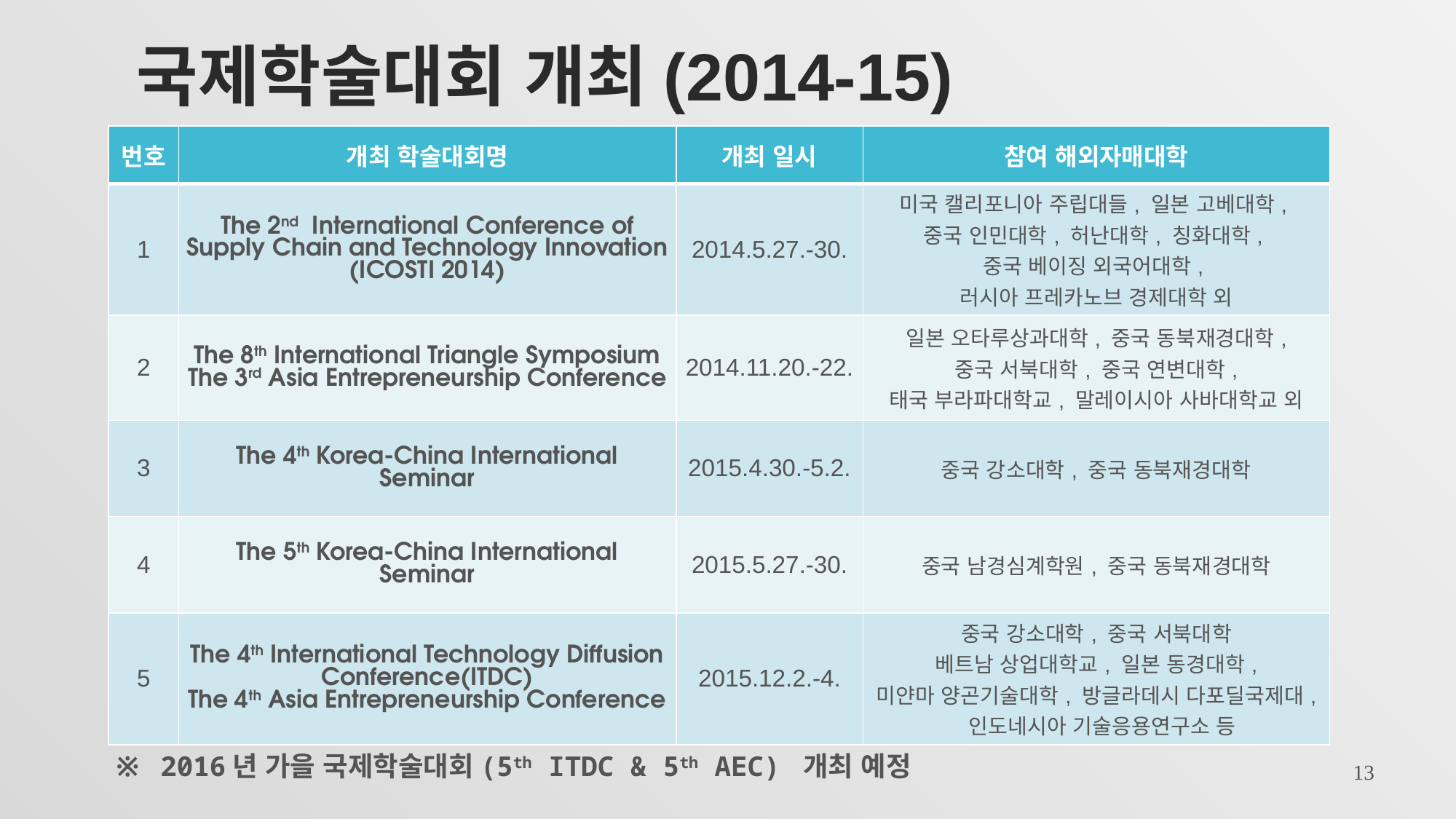

# 국제학술대회 개최(2014-15)
| 번호 | 개최 학술대회명 | 개최 일시 | 참여 해외자매대학 |
| --- | --- | --- | --- |
| 1 | The 2nd International Conference of Supply Chain and Technology Innovation (ICOSTI 2014) | 2014.5.27.-30. | 미국 캘리포니아 주립대들, 일본 고베대학, 중국 인민대학, 허난대학, 칭화대학, 중국 베이징 외국어대학, 러시아 프레카노브 경제대학 외 |
| 2 | The 8th International Triangle Symposium The 3rd Asia Entrepreneurship Conference | 2014.11.20.-22. | 일본 오타루상과대학, 중국 동북재경대학, 중국 서북대학, 중국 연변대학, 태국 부라파대학교, 말레이시아 사바대학교 외 |
| 3 | The 4th Korea-China International Seminar | 2015.4.30.-5.2. | 중국 강소대학, 중국 동북재경대학 |
| 4 | The 5th Korea-China International Seminar | 2015.5.27.-30. | 중국 남경심계학원, 중국 동북재경대학 |
| 5 | The 4th International Technology Diffusion Conference(ITDC) The 4th Asia Entrepreneurship Conference | 2015.12.2.-4. | 중국 강소대학, 중국 서북대학 베트남 상업대학교, 일본 동경대학, 미얀마 양곤기술대학, 방글라데시 다포딜국제대, 인도네시아 기술응용연구소 등 |
※ 2016년 가을 국제학술대회(5th ITDC & 5th AEC) 개최 예정
13